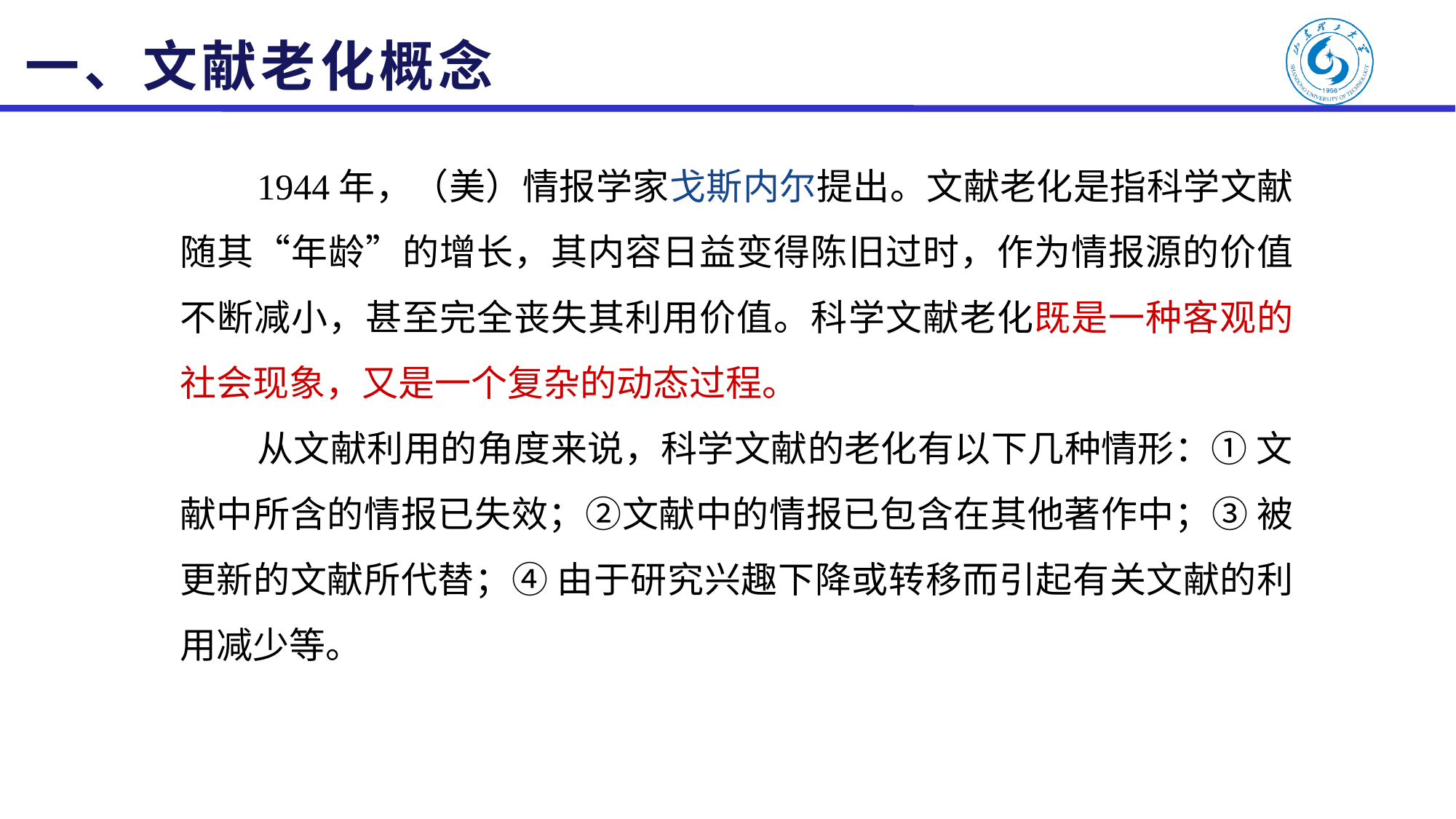

# 一、文献老化概念
1944年，（美）情报学家戈斯内尔提出。文献老化是指科学文献随其“年龄”的增长，其内容日益变得陈旧过时，作为情报源的价值不断减小，甚至完全丧失其利用价值。科学文献老化既是一种客观的社会现象，又是一个复杂的动态过程。
从文献利用的角度来说，科学文献的老化有以下几种情形：① 文献中所含的情报已失效；②文献中的情报已包含在其他著作中；③ 被更新的文献所代替；④ 由于研究兴趣下降或转移而引起有关文献的利用减少等。